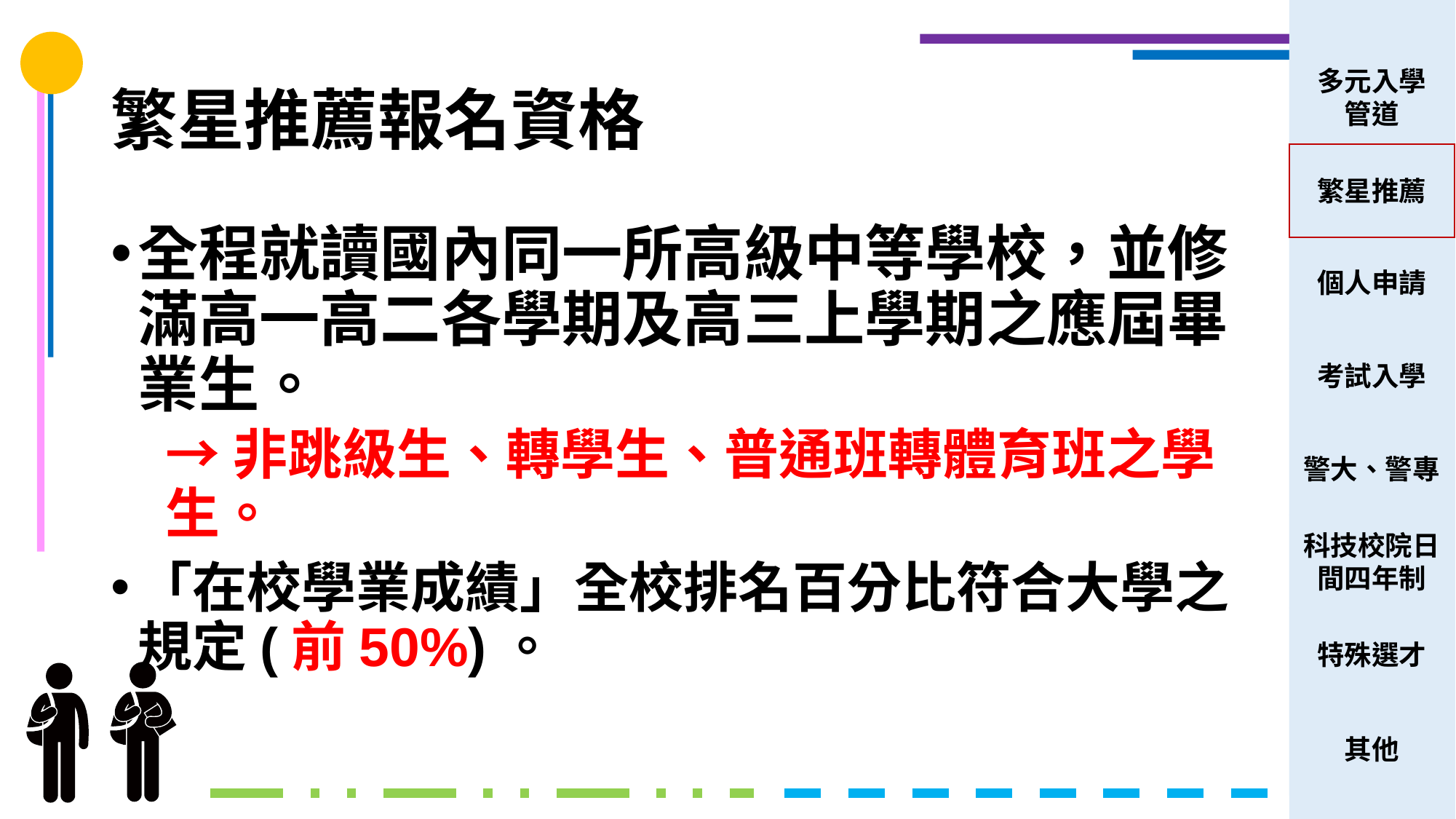

# 繁星推薦報名資格
全程就讀國內同一所高級中等學校，並修滿高一高二各學期及高三上學期之應屆畢業生。
→非跳級生、轉學生、普通班轉體育班之學生。
「在校學業成績」全校排名百分比符合大學之規定(前50%)。